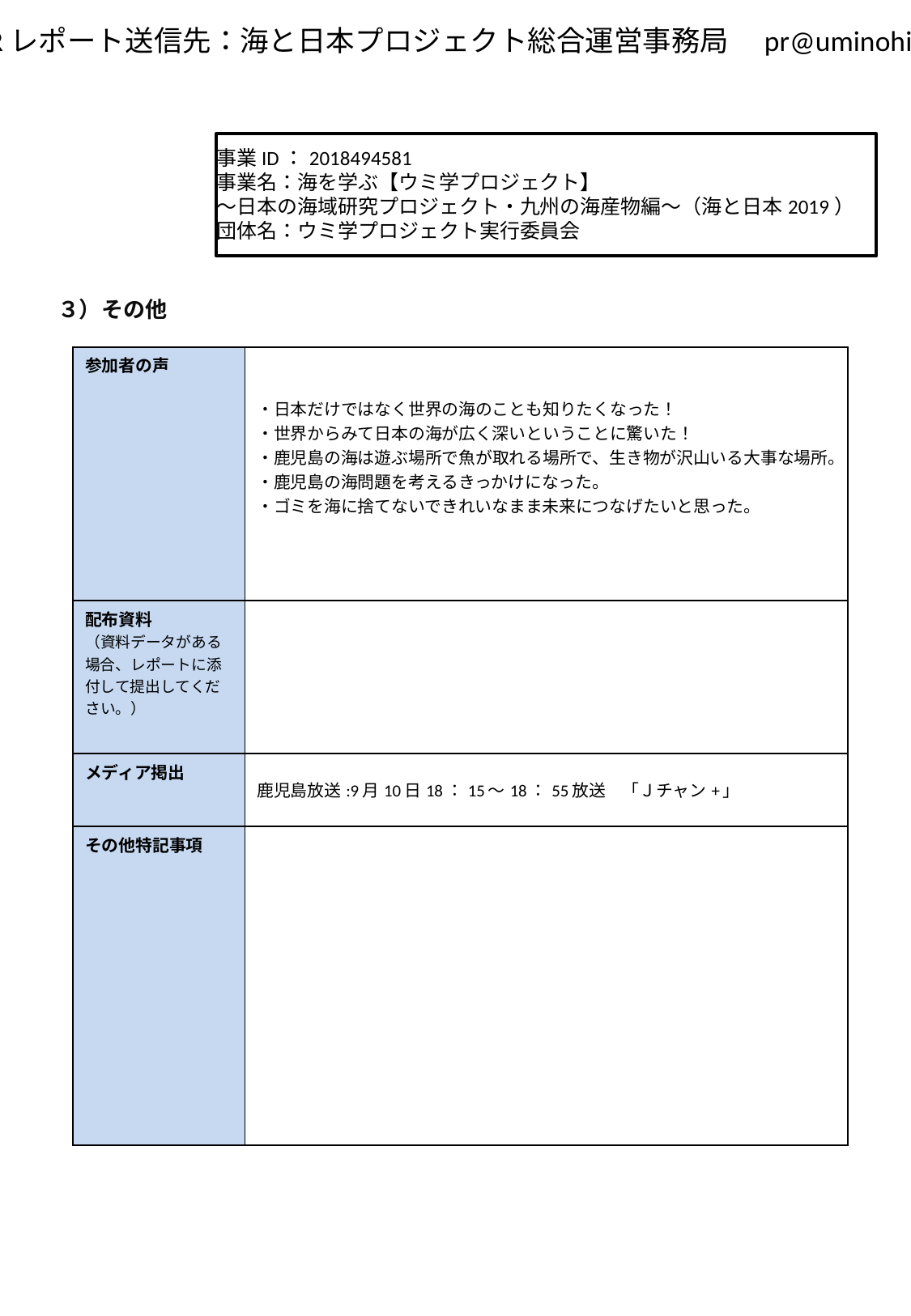

事業ID：2018494581
事業名：海を学ぶ【ウミ学プロジェクト】
～日本の海域研究プロジェクト・九州の海産物編～（海と日本2019）
団体名：ウミ学プロジェクト実行委員会
３）その他
| 参加者の声 | ・日本だけではなく世界の海のことも知りたくなった！ ・世界からみて日本の海が広く深いということに驚いた！ ・鹿児島の海は遊ぶ場所で魚が取れる場所で、生き物が沢山いる大事な場所。 ・鹿児島の海問題を考えるきっかけになった。 ・ゴミを海に捨てないできれいなまま未来につなげたいと思った。 |
| --- | --- |
| 配布資料 （資料データがある場合、レポートに添付して提出してください。） |  |
| メディア掲出 | 鹿児島放送:9月10日18：15～18：55放送　「Ｊチャン+」 |
| その他特記事項 |  |